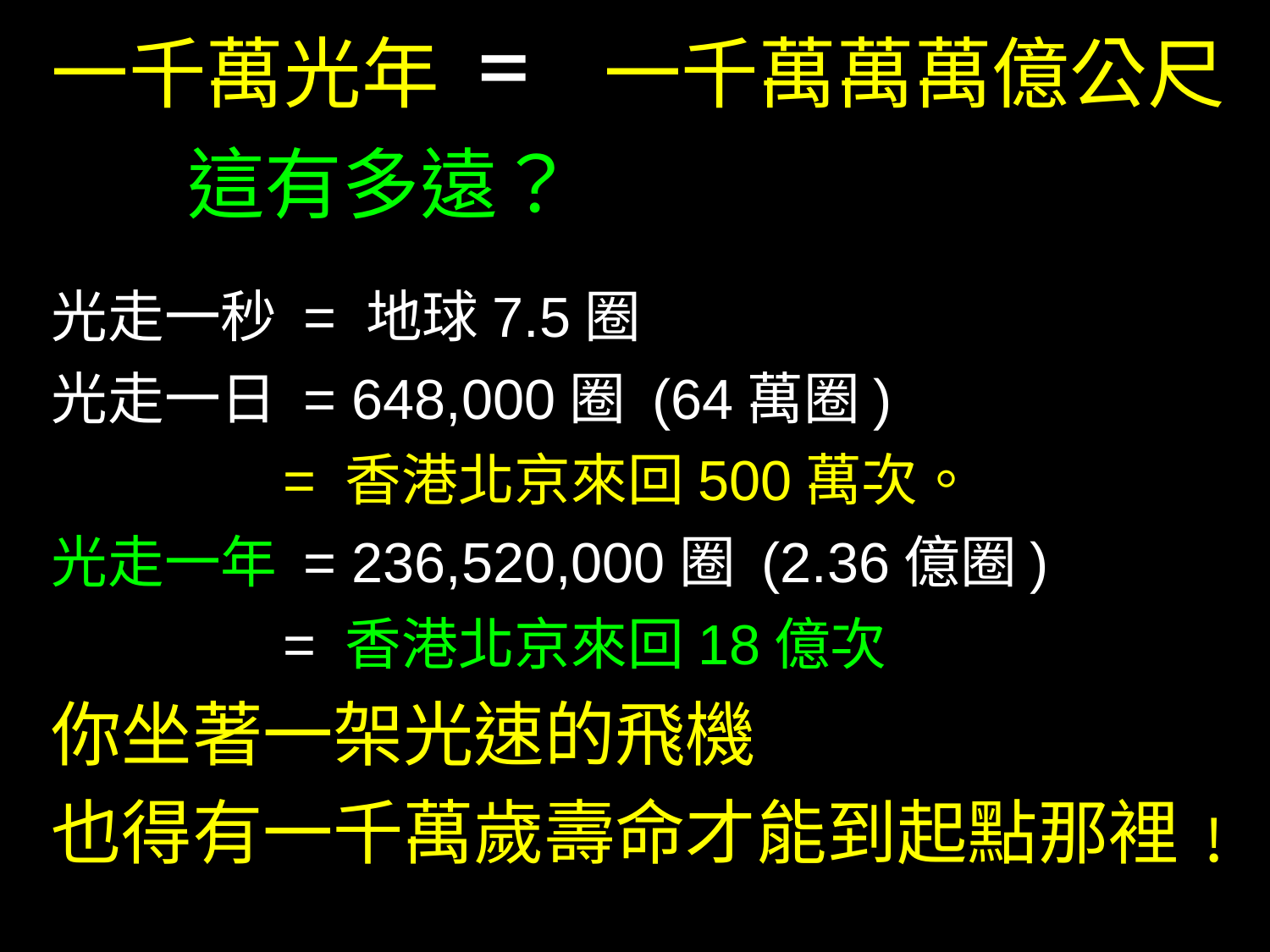

一千萬光年 = 一千萬萬萬億公尺
         這有多遠？
  光走一秒 = 地球7.5圈
  光走一日 = 648,000圈 (64萬圈)
                  = 香港北京來回500萬次。
  光走一年 = 236,520,000圈 (2.36億圈)
                  = 香港北京來回18億次
  你坐著一架光速的飛機
  也得有一千萬歲壽命才能到起點那裡﹗